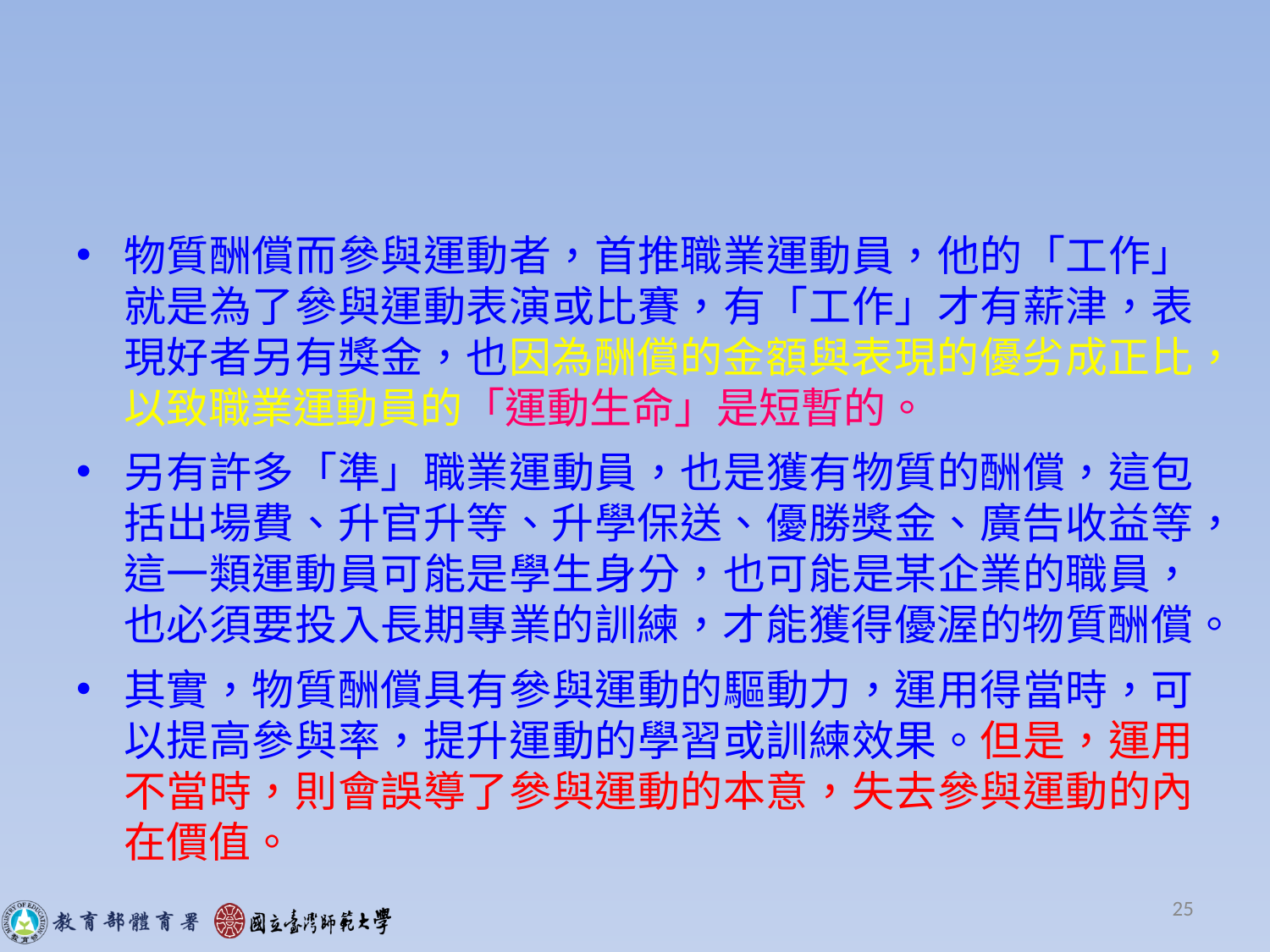

#
物質酬償而參與運動者，首推職業運動員，他的「工作」就是為了參與運動表演或比賽，有「工作」才有薪津，表現好者另有獎金，也因為酬償的金額與表現的優劣成正比，以致職業運動員的「運動生命」是短暫的。
另有許多「準」職業運動員，也是獲有物質的酬償，這包括出場費、升官升等、升學保送、優勝獎金、廣告收益等，這一類運動員可能是學生身分，也可能是某企業的職員，也必須要投入長期專業的訓練，才能獲得優渥的物質酬償。
其實，物質酬償具有參與運動的驅動力，運用得當時，可以提高參與率，提升運動的學習或訓練效果。但是，運用不當時，則會誤導了參與運動的本意，失去參與運動的內在價值。

25